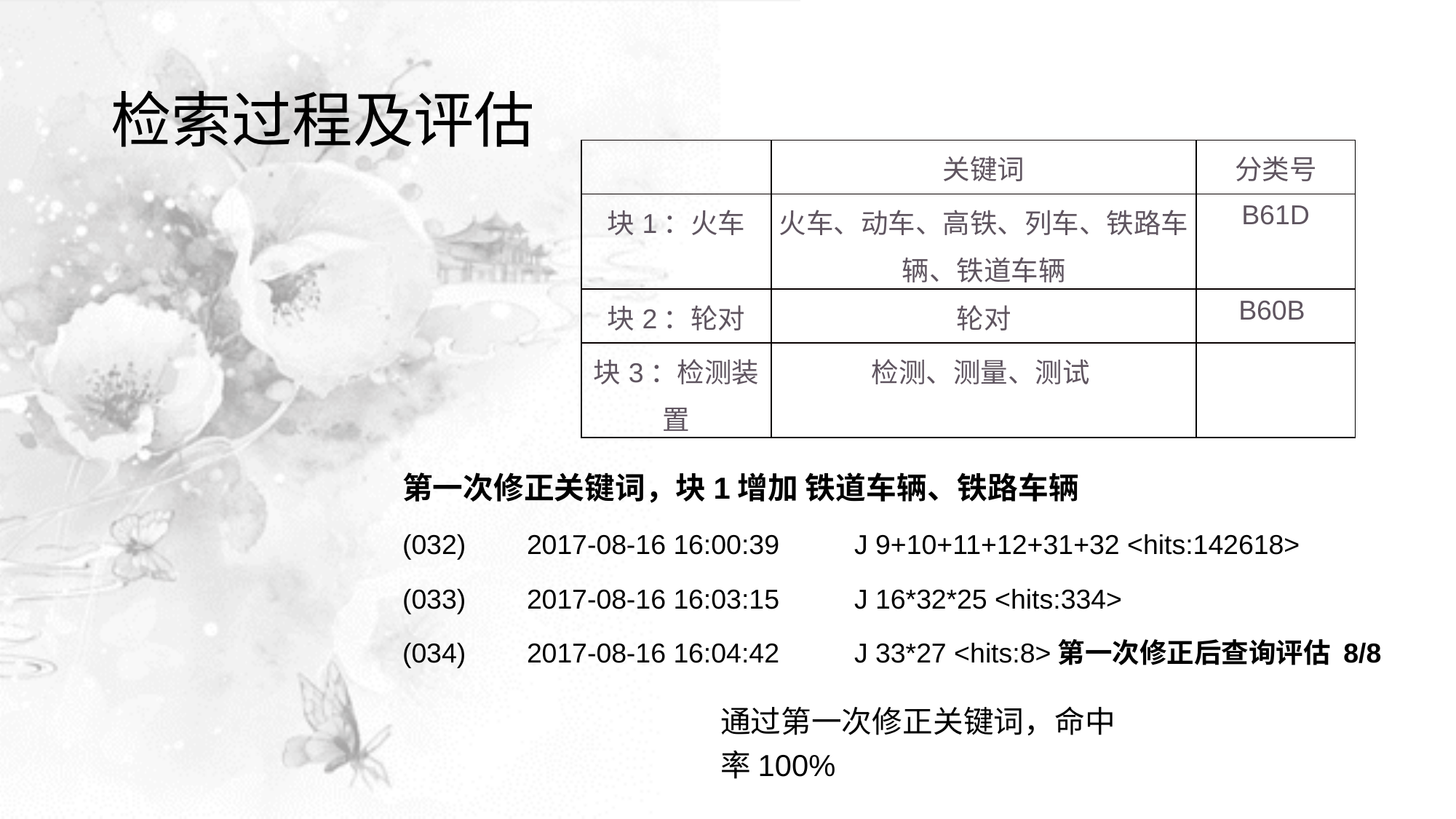

# 检索过程及评估
|  | 关键词 | 分类号 |
| --- | --- | --- |
| 块1：火车 | 火车、动车、高铁、列车、铁路车辆、铁道车辆 | B61D |
| 块2：轮对 | 轮对 | B60B |
| 块3：检测装置 | 检测、测量、测试 |  |
第一次修正关键词，块1增加 铁道车辆、铁路车辆
(032)	  2017-08-16 16:00:39	  J 9+10+11+12+31+32 <hits:142618>
(033)	  2017-08-16 16:03:15	  J 16*32*25 <hits:334>
(034)	  2017-08-16 16:04:42	  J 33*27 <hits:8>第一次修正后查询评估 8/8
通过第一次修正关键词，命中率100%